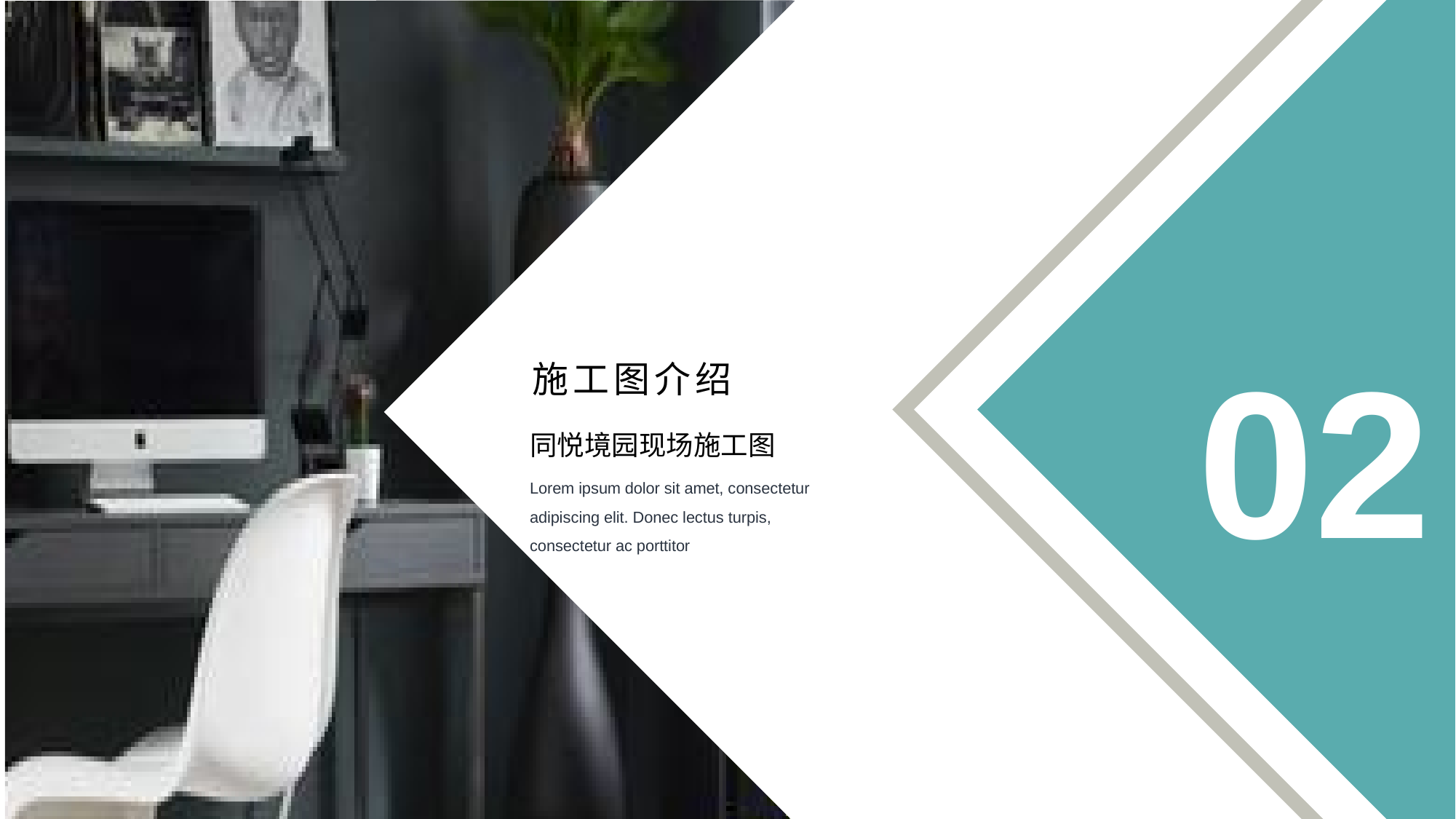

02
施工图介绍
同悦境园现场施工图
Lorem ipsum dolor sit amet, consectetur adipiscing elit. Donec lectus turpis, consectetur ac porttitor